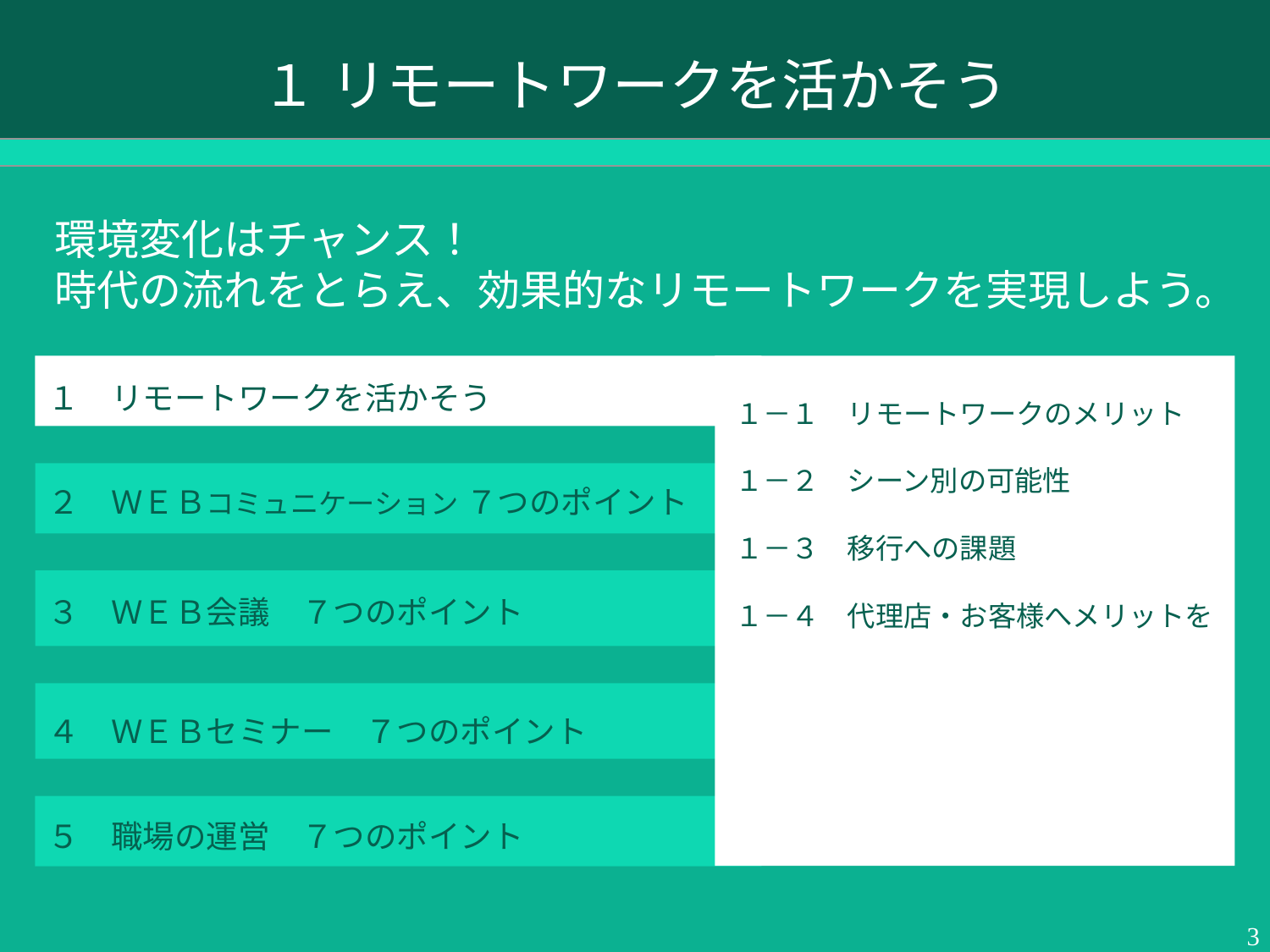

# １ リモートワークを活かそう

環境変化はチャンス！
時代の流れをとらえ、効果的なリモートワークを実現しよう。

１　リモートワークを活かそう

１－１　リモートワークのメリット

１－２　シーン別の可能性

１－３　移行への課題

１－４　代理店・お客様へメリットを

２　ＷＥＢコミュニケーション ７つのポイント

３　ＷＥＢ会議　７つのポイント

４　ＷＥＢセミナー　７つのポイント

５　職場の運営　７つのポイント
3